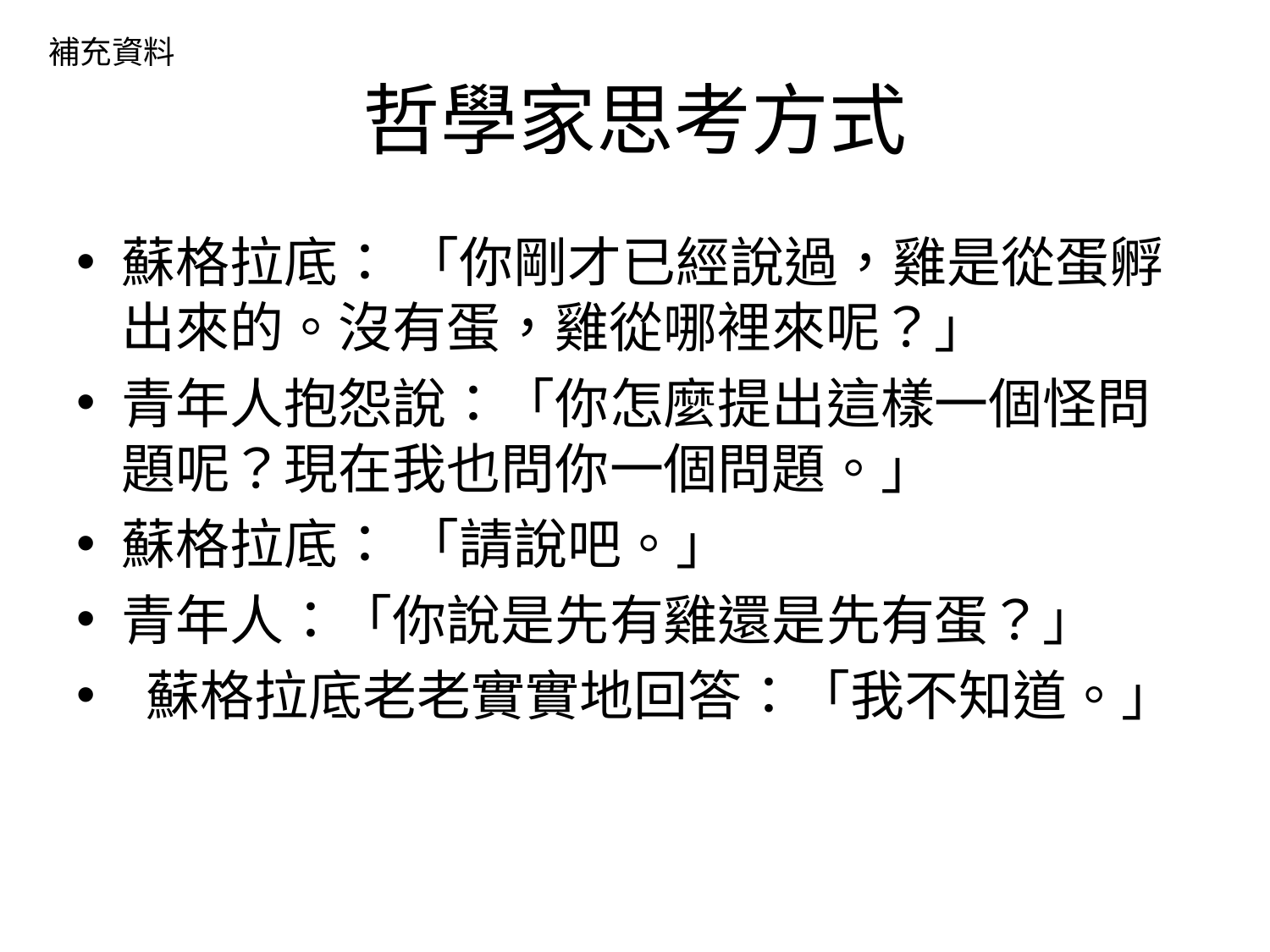

補充資料
# 哲學家思考方式
蘇格拉底： 「你剛才已經說過，雞是從蛋孵出來的。沒有蛋，雞從哪裡來呢？」
青年人抱怨說：「你怎麼提出這樣一個怪問題呢？現在我也問你一個問題。」
蘇格拉底： 「請說吧。」
青年人：「你說是先有雞還是先有蛋？」
 蘇格拉底老老實實地回答：「我不知道。」